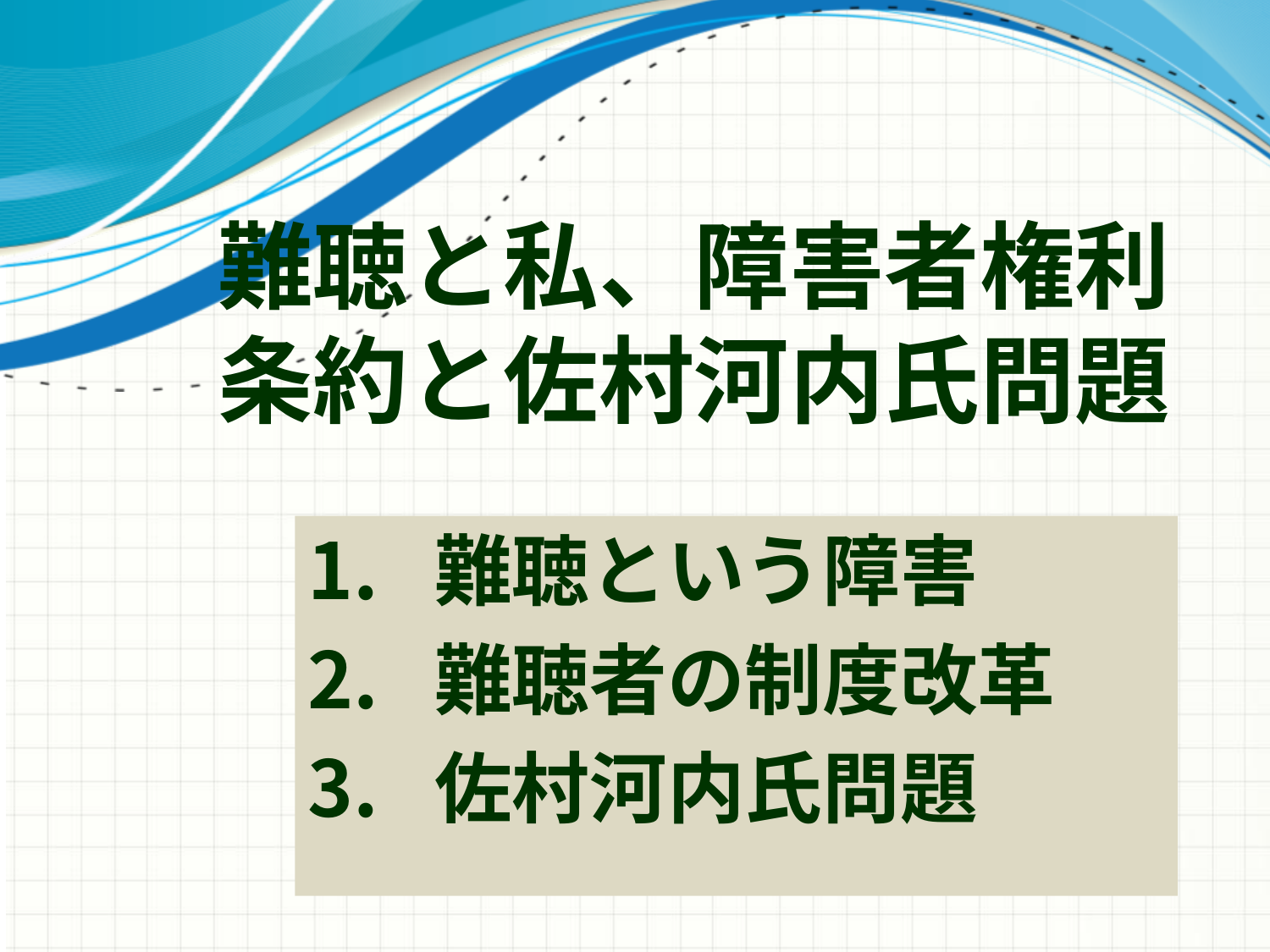

難聴と私、障害者権利条約と佐村河内氏問題
難聴という障害
難聴者の制度改革
佐村河内氏問題